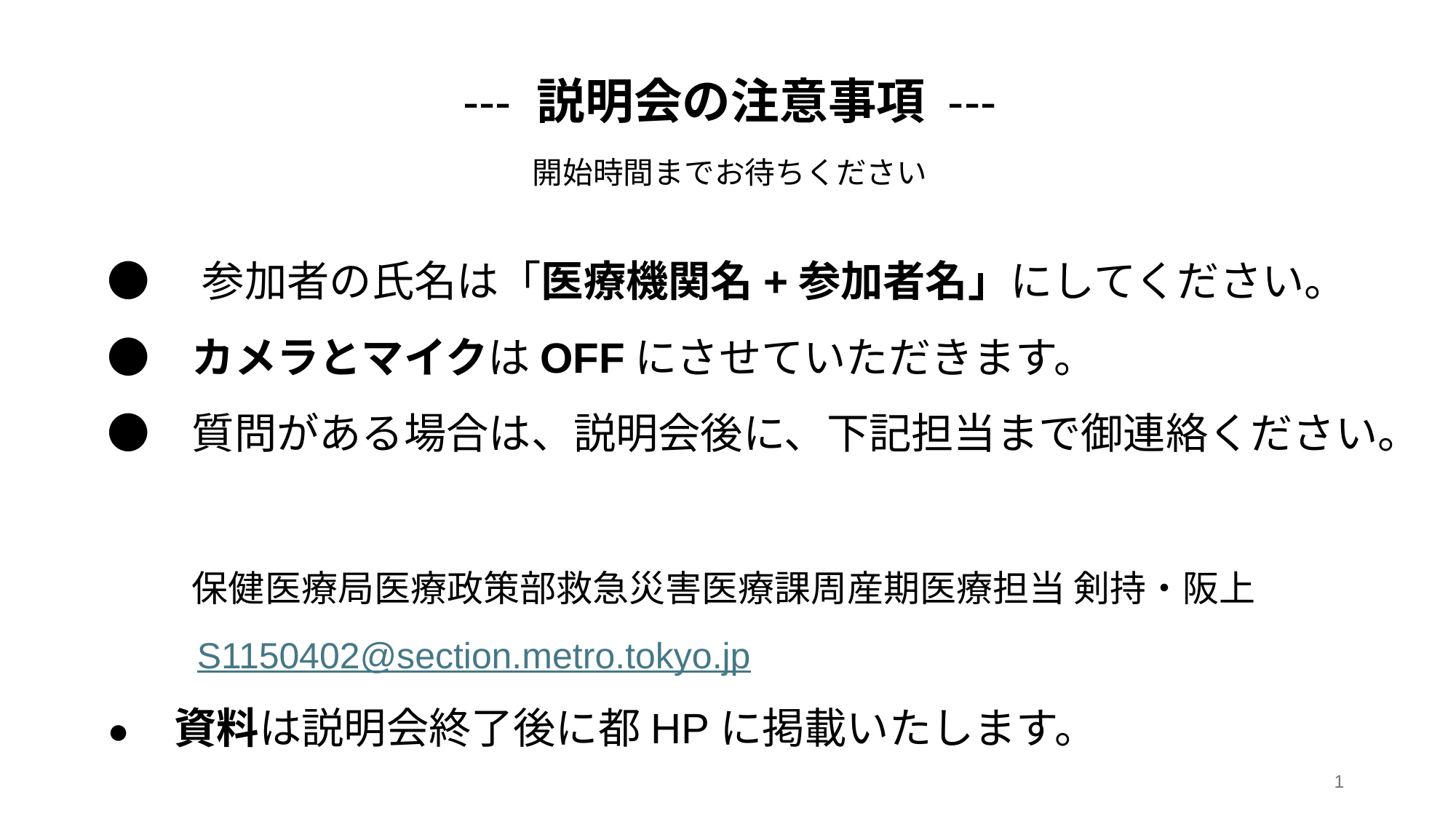

--- 説明会の注意事項 ---
開始時間までお待ちください
# ●　参加者の氏名は「医療機関名+参加者名」にしてください。 ●　カメラとマイクはOFFにさせていただきます。 ●　質問がある場合は、説明会後に、下記担当まで御連絡ください。 　　保健医療局医療政策部救急災害医療課周産期医療担当 剣持・阪上 　　 S1150402@section.metro.tokyo.jp ●　資料は説明会終了後に都HPに掲載いたします。
1